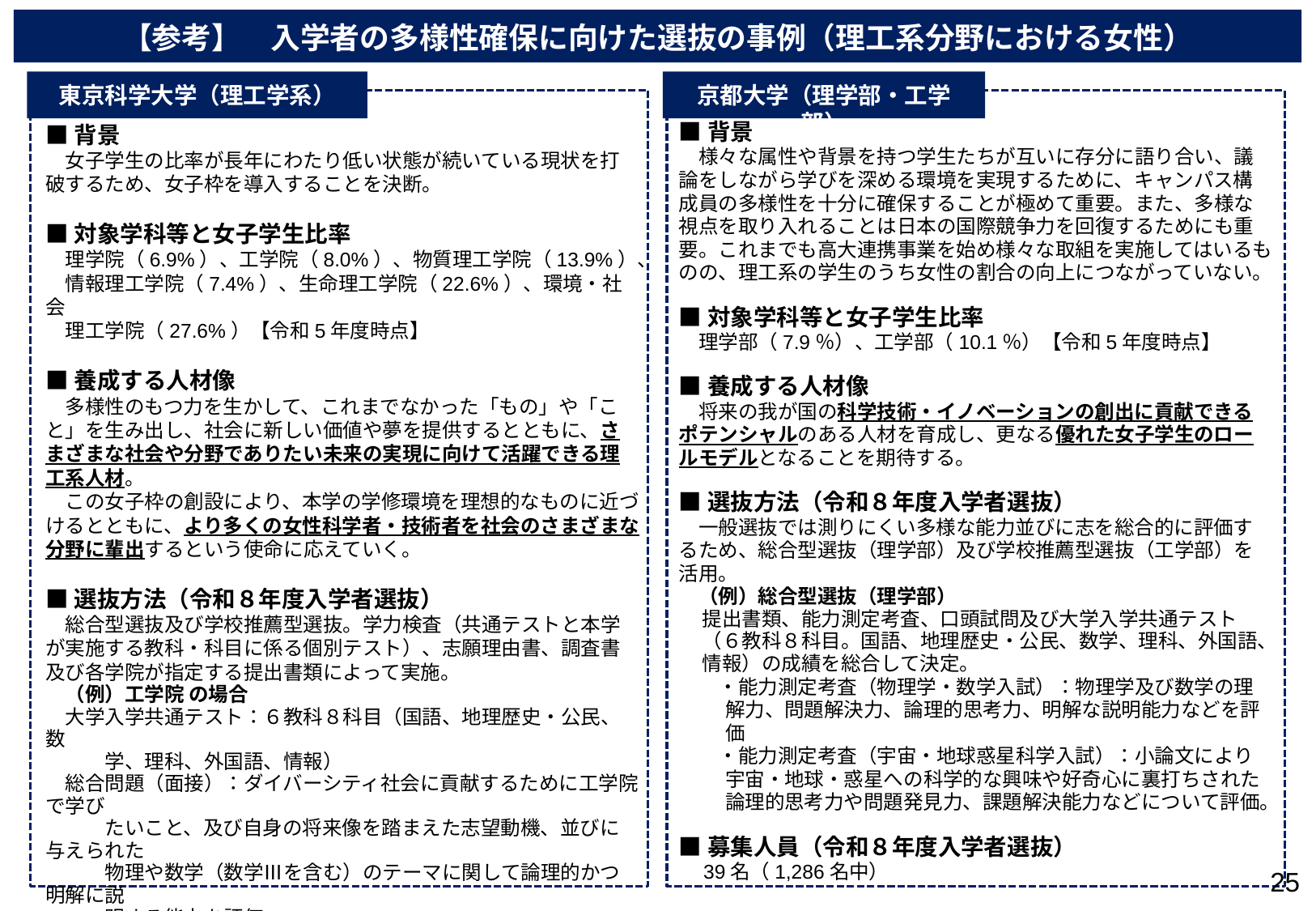

# 【参考】　入学者の多様性確保に向けた選抜の事例（理工系分野における女性）
東京科学大学（理工学系）
京都大学（理学部・工学部）

■背景
　女子学生の比率が長年にわたり低い状態が続いている現状を打破するため、女子枠を導入することを決断。

■対象学科等と女子学生比率
　理学院（6.9%）、工学院（8.0%）、物質理工学院（13.9%）、
　情報理工学院（7.4%）、生命理工学院（22.6%）、環境・社会
　理工学院（27.6%）【令和5年度時点】

■養成する人材像
　多様性のもつ力を生かして、これまでなかった「もの」や「こと」を生み出し、社会に新しい価値や夢を提供するとともに、さまざまな社会や分野でありたい未来の実現に向けて活躍できる理工系人材。
　この女子枠の創設により、本学の学修環境を理想的なものに近づけるとともに、より多くの女性科学者・技術者を社会のさまざまな分野に輩出するという使命に応えていく。

■選抜方法（令和８年度入学者選抜）
　総合型選抜及び学校推薦型選抜。学力検査（共通テストと本学が実施する教科・科目に係る個別テスト）、志願理由書、調査書及び各学院が指定する提出書類によって実施。
　（例）工学院 の場合
　大学入学共通テスト：６教科８科目（国語、地理歴史・公民、数
　　　学、理科、外国語、情報）
　総合問題（面接）：ダイバーシティ社会に貢献するために工学院で学び
　　　たいこと、及び自身の将来像を踏まえた志望動機、並びに与えられた
　　　物理や数学（数学Ⅲを含む）のテーマに関して論理的かつ明解に説
　　　明する能力を評価。

■募集人員（令和８年度入学者選抜）
　154名（1,108名中）
■背景
　様々な属性や背景を持つ学生たちが互いに存分に語り合い、議論をしながら学びを深める環境を実現するために、キャンパス構成員の多様性を十分に確保することが極めて重要。また、多様な視点を取り入れることは日本の国際競争力を回復するためにも重要。これまでも高大連携事業を始め様々な取組を実施してはいるものの、理工系の学生のうち女性の割合の向上につながっていない。

■対象学科等と女子学生比率
　理学部（7.9％）、工学部（10.1％）【令和5年度時点】

■養成する人材像
　将来の我が国の科学技術・イノベーションの創出に貢献できるポテンシャルのある人材を育成し、更なる優れた女子学生のロールモデルとなることを期待する。

■選抜方法（令和８年度入学者選抜）
　一般選抜では測りにくい多様な能力並びに志を総合的に評価するため、総合型選抜（理学部）及び学校推薦型選抜（工学部）を活用。
　（例）総合型選抜（理学部）
提出書類、能力測定考査、口頭試問及び大学入学共通テスト（６教科８科目。国語、地理歴史・公民、数学、理科、外国語、情報）の成績を総合して決定。
　　・能力測定考査（物理学・数学入試）：物理学及び数学の理解力、問題解決力、論理的思考力、明解な説明能力などを評価
　　・能力測定考査（宇宙・地球惑星科学入試）：小論文により宇宙・地球・惑星への科学的な興味や好奇心に裏打ちされた論理的思考力や問題発見力、課題解決能力などについて評価。

■募集人員（令和８年度入学者選抜）
　39名（1,286名中）
25